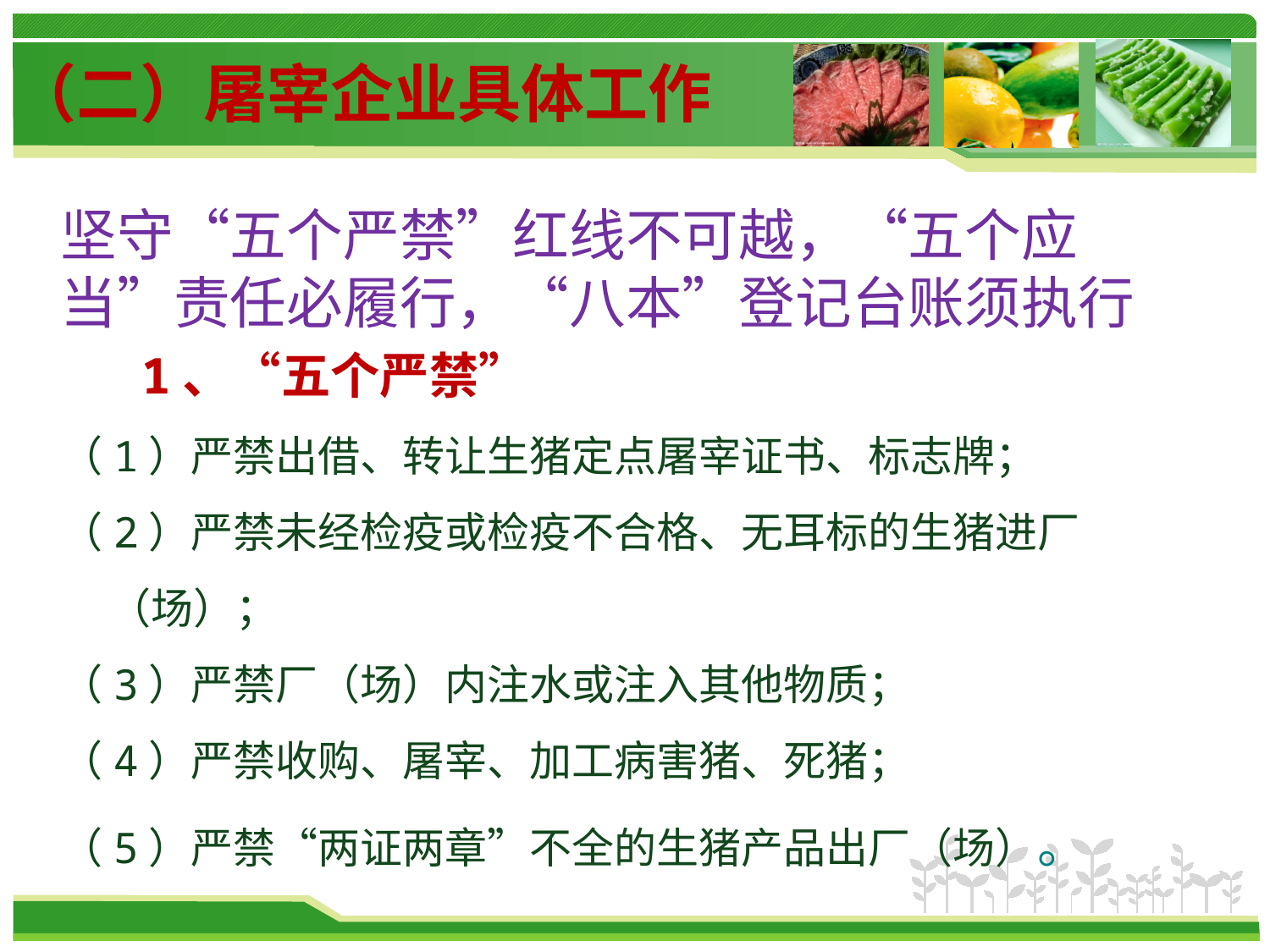

（二）屠宰企业具体工作
坚守“五个严禁”红线不可越，“五个应当”责任必履行，“八本”登记台账须执行
   1、“五个严禁”
（1）严禁出借、转让生猪定点屠宰证书、标志牌；
（2）严禁未经检疫或检疫不合格、无耳标的生猪进厂（场）；
（3）严禁厂（场）内注水或注入其他物质；
（4）严禁收购、屠宰、加工病害猪、死猪；
（5）严禁“两证两章”不全的生猪产品出厂（场）。